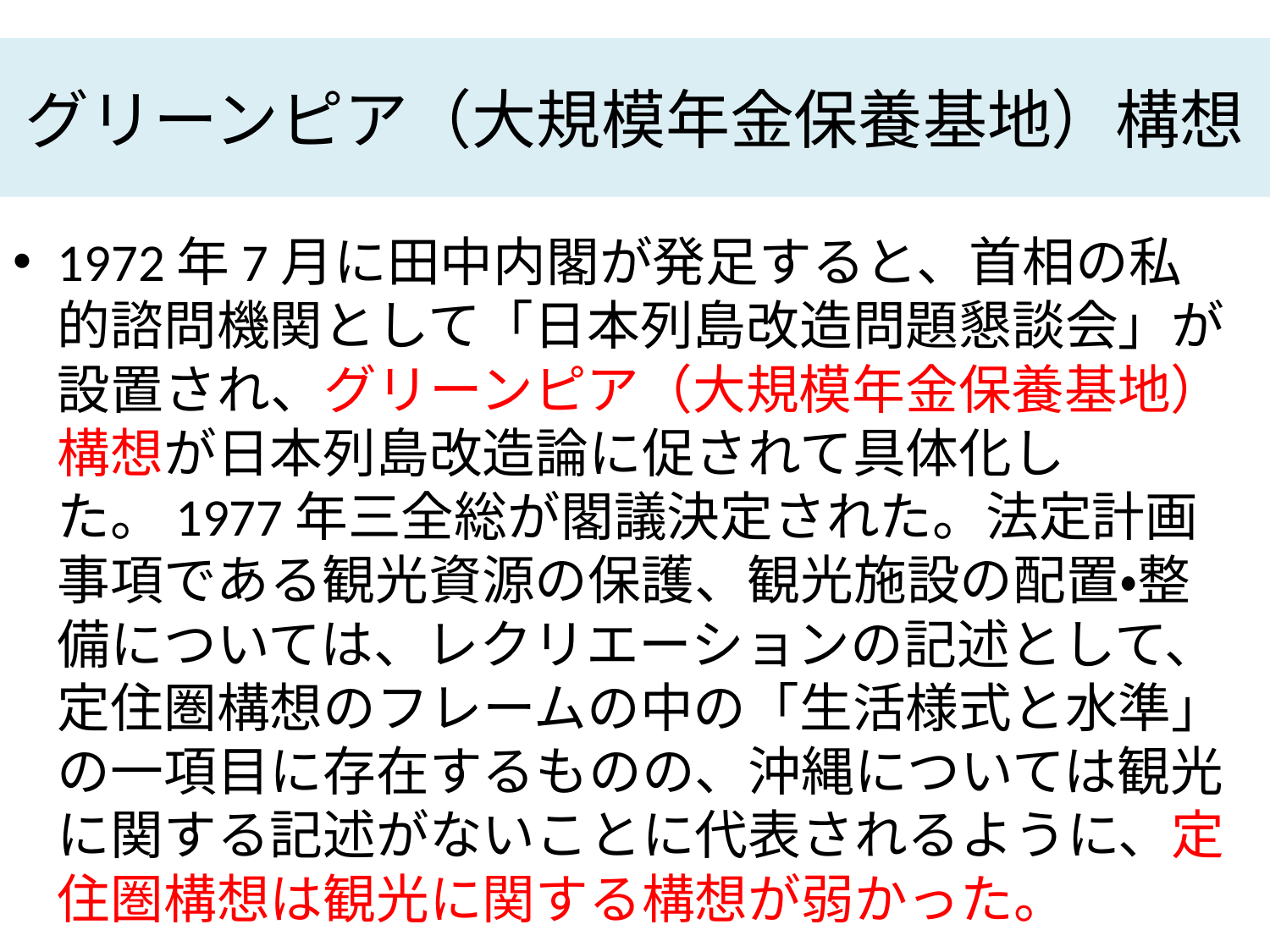

# グリーンピア（大規模年金保養基地）構想
1972年7月に田中内閣が発足すると、首相の私的諮問機関として「日本列島改造問題懇談会」が設置され、グリーンピア（大規模年金保養基地）構想が日本列島改造論に促されて具体化した。1977年三全総が閣議決定された。法定計画事項である観光資源の保護、観光施設の配置・整備については、レクリエーションの記述として、定住圏構想のフレームの中の「生活様式と水準」の一項目に存在するものの、沖縄については観光に関する記述がないことに代表されるように、定住圏構想は観光に関する構想が弱かった。